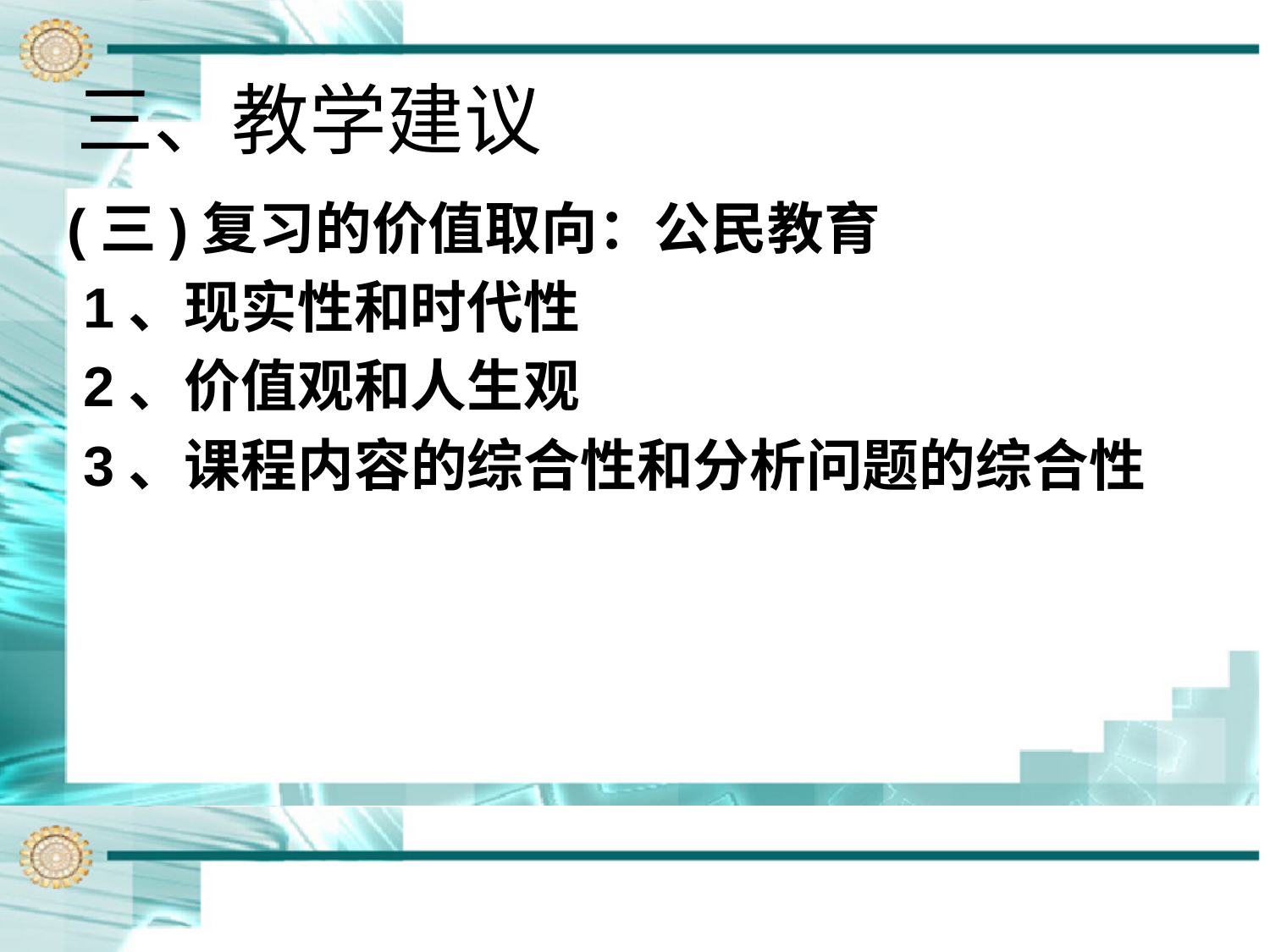

# 三、教学建议
(三)复习的价值取向：公民教育
 1、现实性和时代性
 2、价值观和人生观
 3、课程内容的综合性和分析问题的综合性